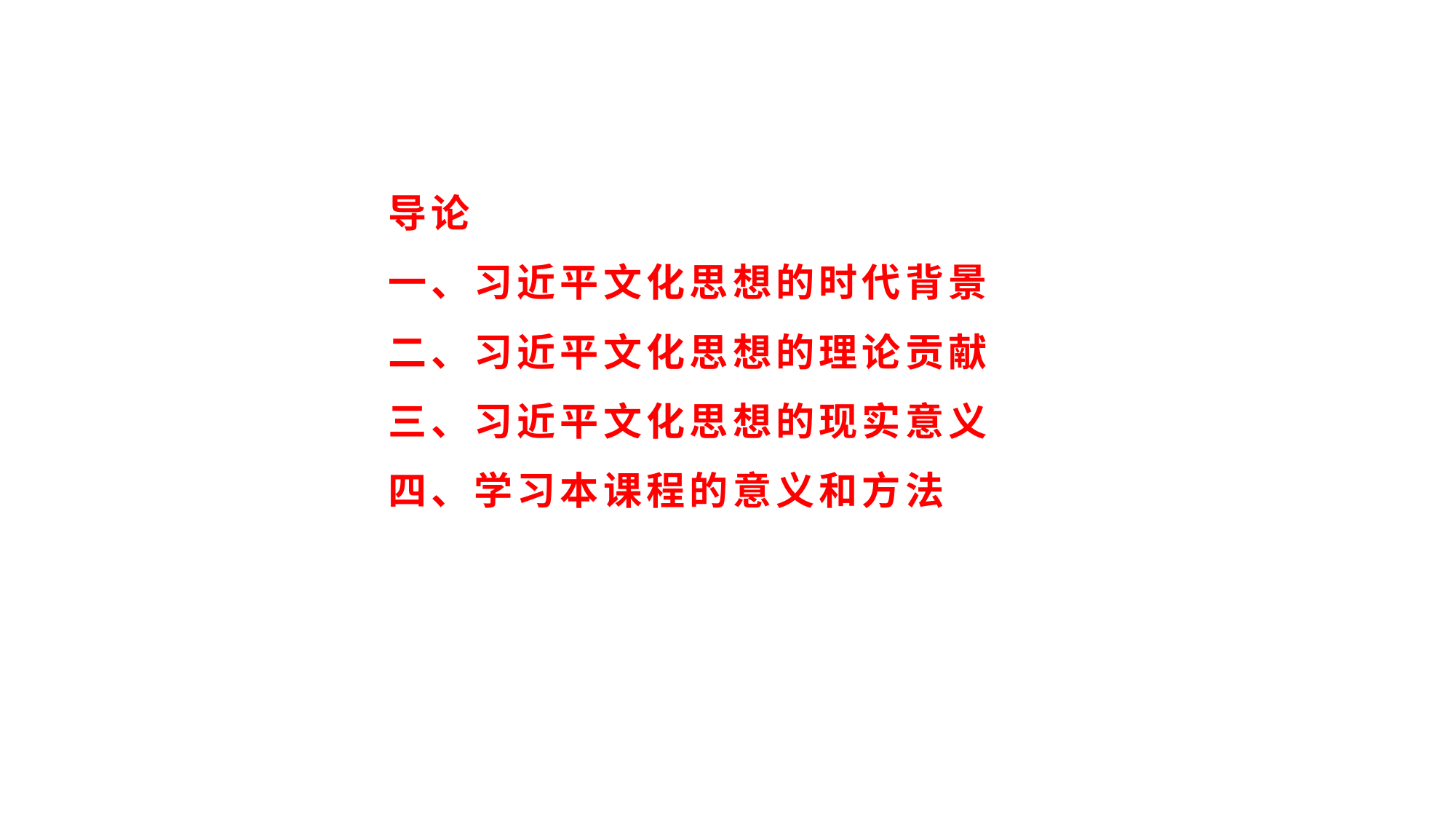

# 导论 一、习近平文化思想的时代背景 二、习近平文化思想的理论贡献 三、习近平文化思想的现实意义 四、学习本课程的意义和方法